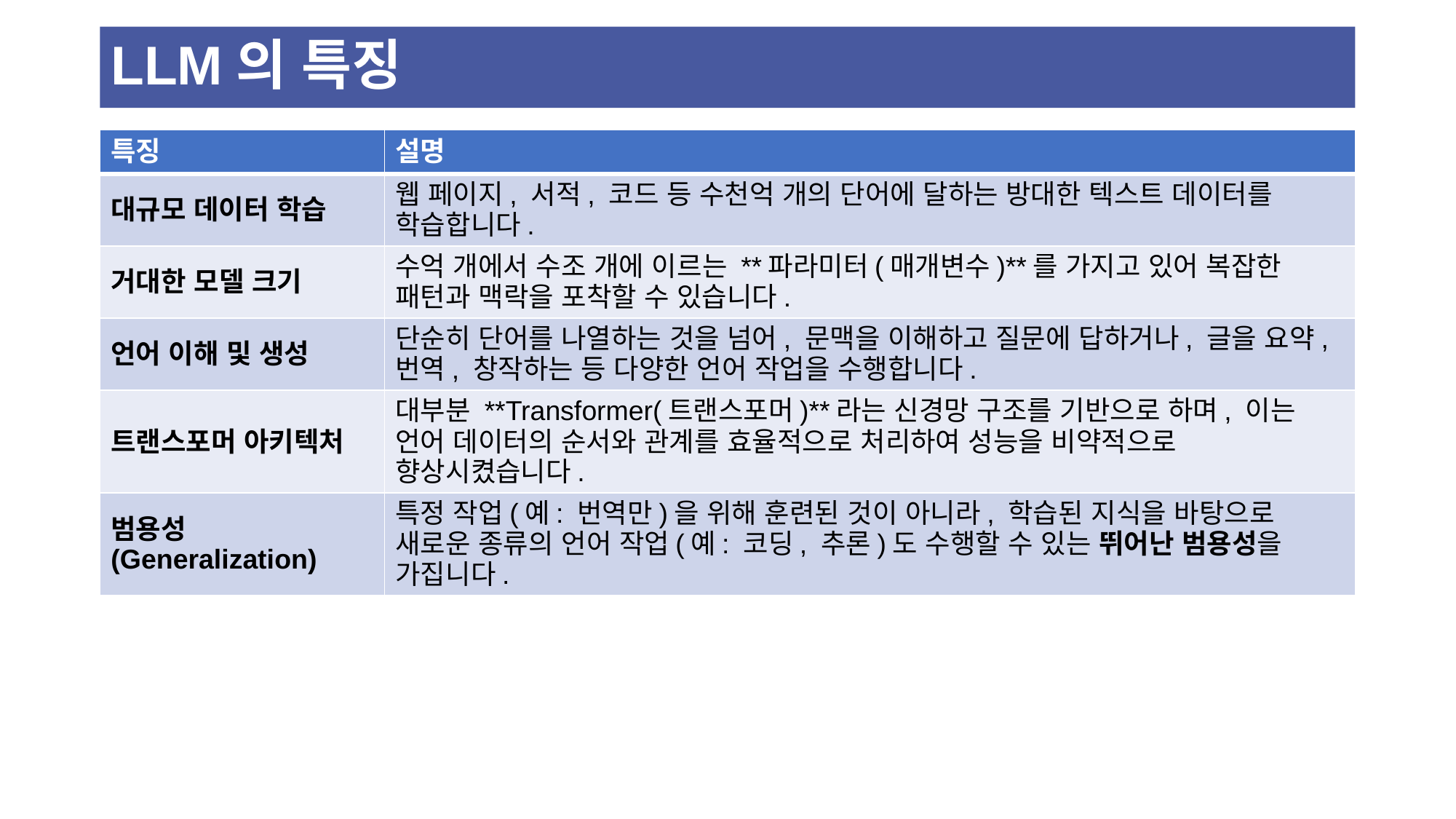

# LLM의 특징
| 특징 | 설명 |
| --- | --- |
| 대규모 데이터 학습 | 웹 페이지, 서적, 코드 등 수천억 개의 단어에 달하는 방대한 텍스트 데이터를 학습합니다. |
| 거대한 모델 크기 | 수억 개에서 수조 개에 이르는 \*\*파라미터(매개변수)\*\*를 가지고 있어 복잡한 패턴과 맥락을 포착할 수 있습니다. |
| 언어 이해 및 생성 | 단순히 단어를 나열하는 것을 넘어, 문맥을 이해하고 질문에 답하거나, 글을 요약, 번역, 창작하는 등 다양한 언어 작업을 수행합니다. |
| 트랜스포머 아키텍처 | 대부분 \*\*Transformer(트랜스포머)\*\*라는 신경망 구조를 기반으로 하며, 이는 언어 데이터의 순서와 관계를 효율적으로 처리하여 성능을 비약적으로 향상시켰습니다. |
| 범용성 (Generalization) | 특정 작업(예: 번역만)을 위해 훈련된 것이 아니라, 학습된 지식을 바탕으로 새로운 종류의 언어 작업(예: 코딩, 추론)도 수행할 수 있는 뛰어난 범용성을 가집니다. |